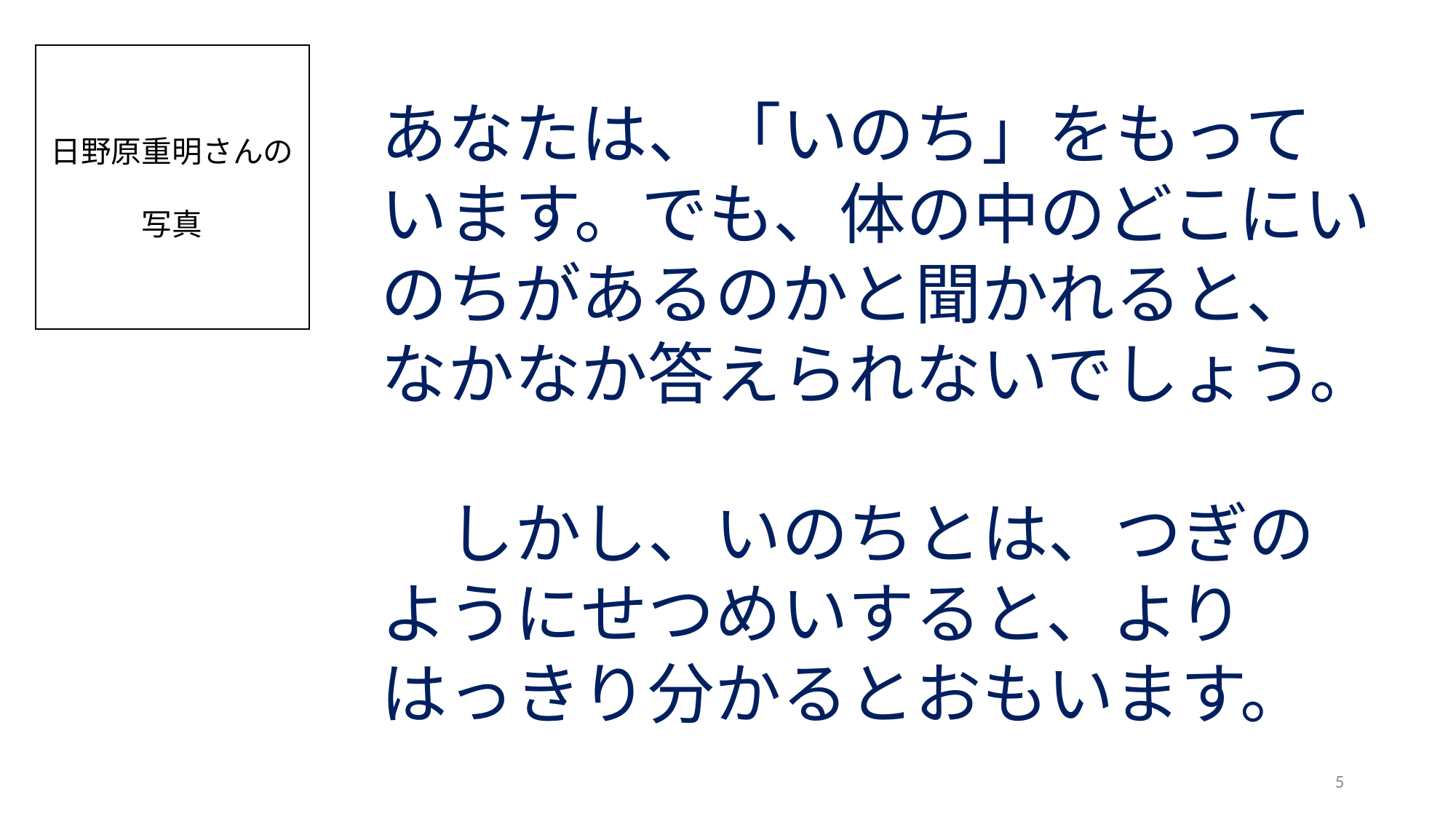

日野原重明さんの

写真
あなたは、「いのち」をもっています。でも、体の中のどこにいのちがあるのかと聞かれると、なかなか答えられないでしょう。

　しかし、いのちとは、つぎのようにせつめいすると、よりはっきり分かるとおもいます。
5